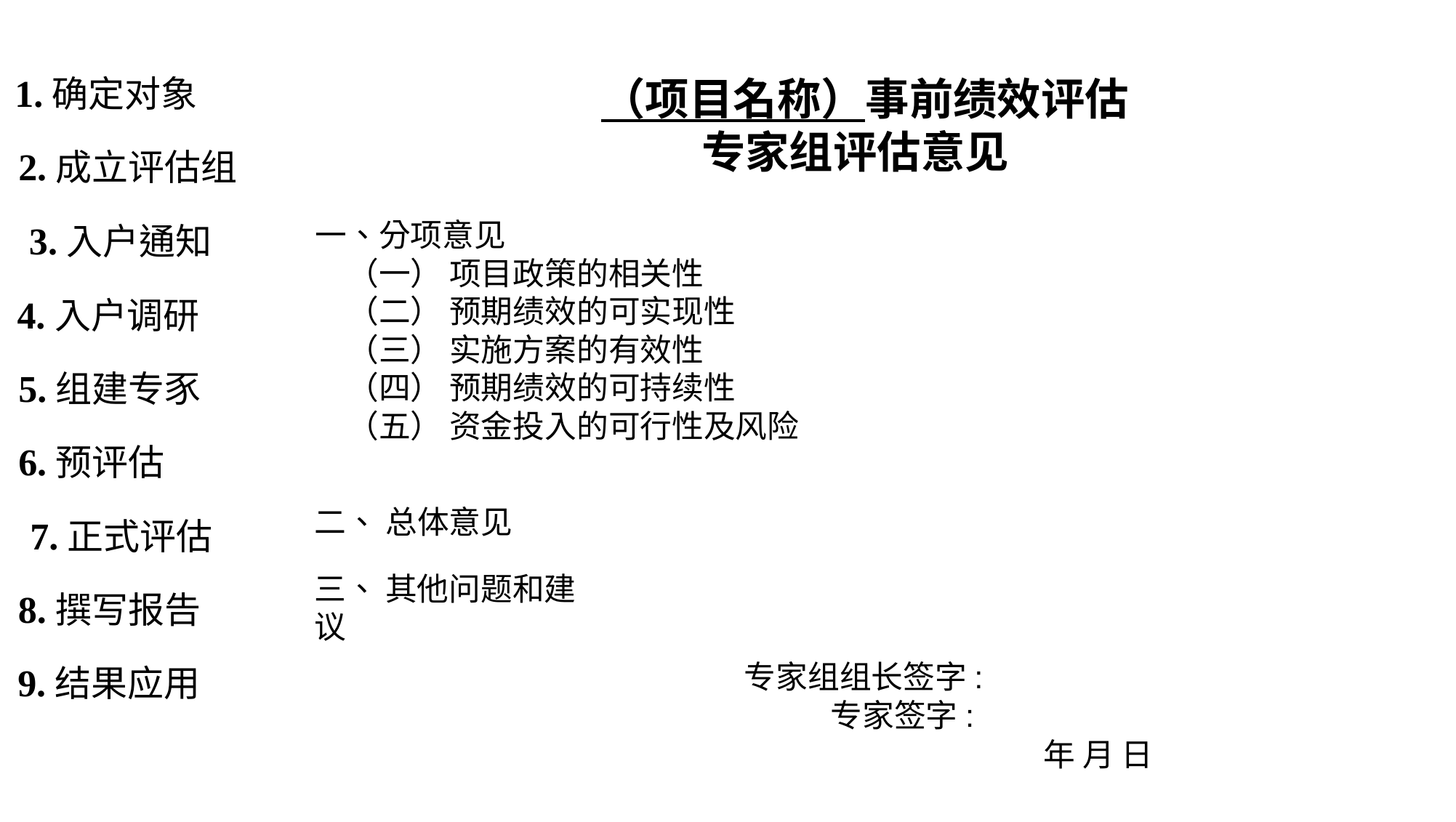

1.确定对象
（项目名称）事前绩效评估 专家组评估意见
一、分项意见
（一） 项目政策的相关性
（二） 预期绩效的可实现性
（三） 实施方案的有效性
（四） 预期绩效的可持续性
（五） 资金投入的可行性及风险
2.成立评估组
3.入户通知
4.入户调研
5.组建专豕
6.预评估
二、 总体意见
三、 其他问题和建议
7.正式评估
8.撰写报告
专家组组长签字:
专家签字:
9.结果应用
年 月 日